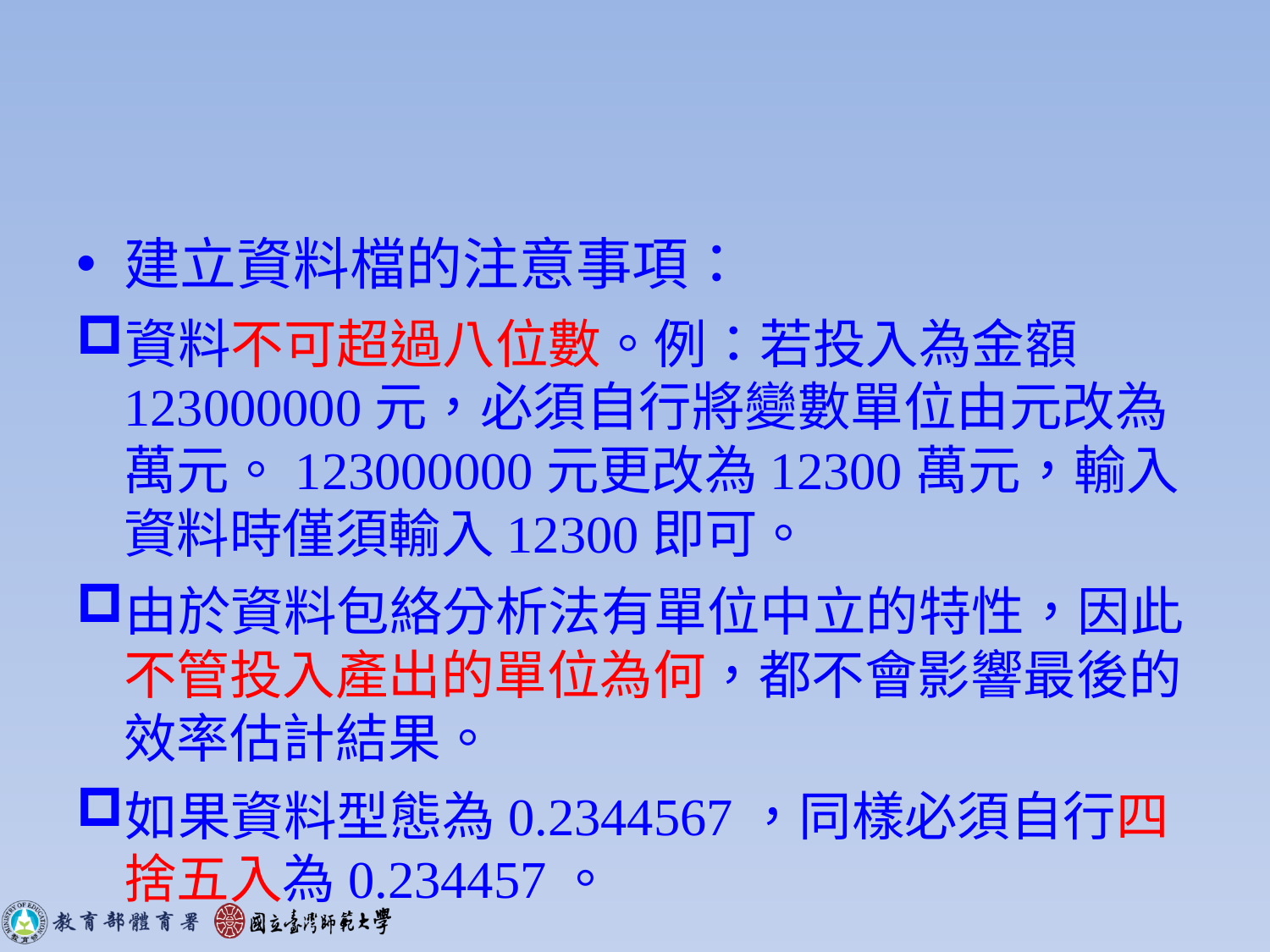

#
建立資料檔的注意事項：
資料不可超過八位數。例：若投入為金額123000000元，必須自行將變數單位由元改為萬元。123000000元更改為12300萬元，輸入資料時僅須輸入12300即可。
由於資料包絡分析法有單位中立的特性，因此不管投入產出的單位為何，都不會影響最後的效率估計結果。
如果資料型態為0.2344567，同樣必須自行四捨五入為0.234457。